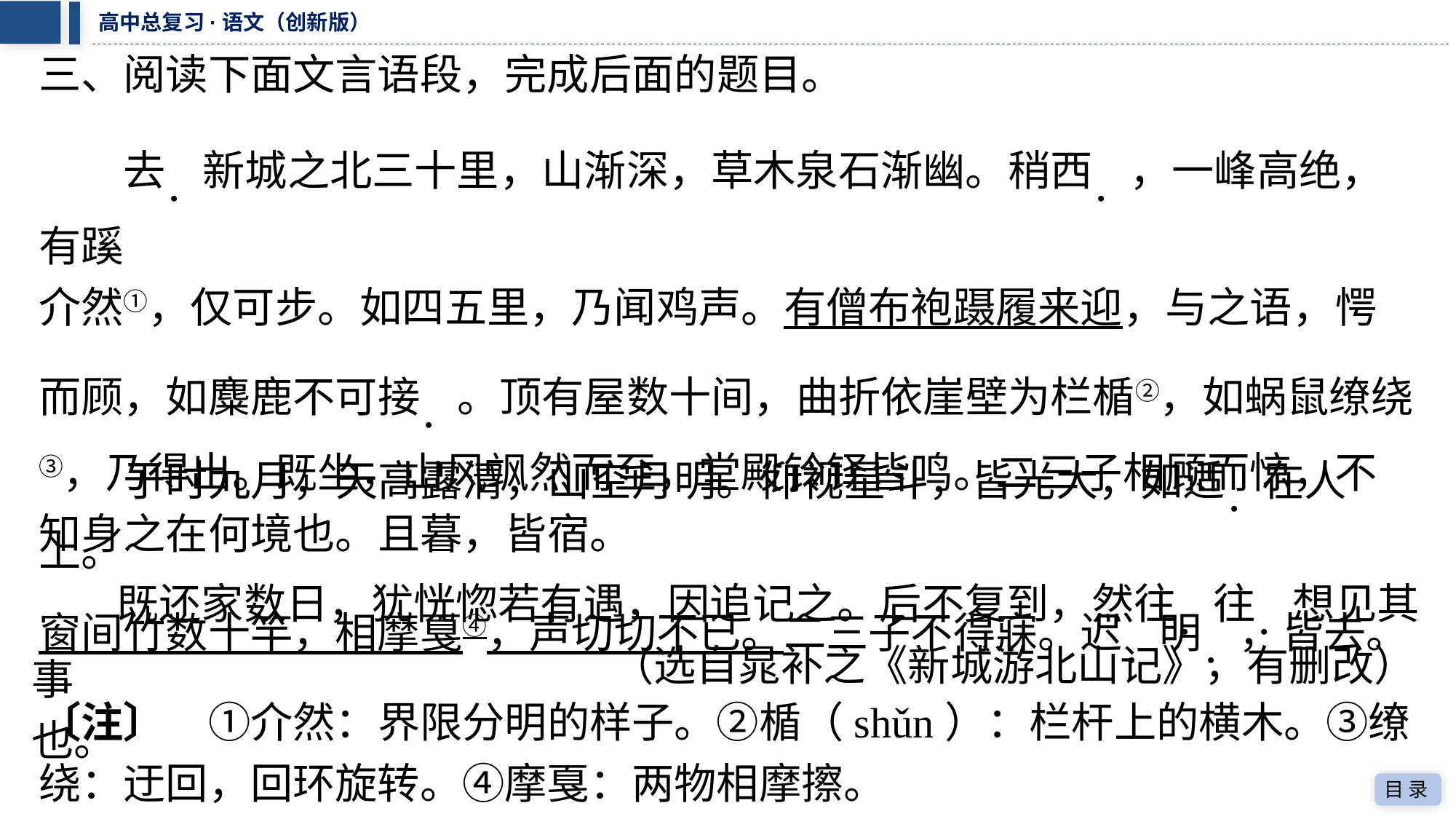

三、阅读下面文言语段，完成后面的题目。
　　去．新城之北三十里，山渐深，草木泉石渐幽。稍西．，一峰高绝，有蹊
介然①，仅可步。如四五里，乃闻鸡声。有僧布袍蹑履来迎，与之语，愕
而顾，如麋鹿不可接．。顶有屋数十间，曲折依崖壁为栏楯②，如蜗鼠缭绕
③，乃得出。既坐，山风飒然而至，堂殿铃铎皆鸣。二三子相顾而惊，不
知身之在何境也。且暮，皆宿。
于时九月，天高露清，山空月明。仰视星斗，皆光大，如适．在人上。
窗间竹数十竿，相摩戛④，声切切不已。二三子不得寐。迟．明．，皆去。
既还家数日，犹恍惚若有遇，因追记之。后不复到，然往．往．想见其事
也。
（选自晁补之《新城游北山记》，有删改）
〔注〕　①介然：界限分明的样子。②楯（shǔn）：栏杆上的横木。③缭
绕：迂回，回环旋转。④摩戛：两物相摩擦。